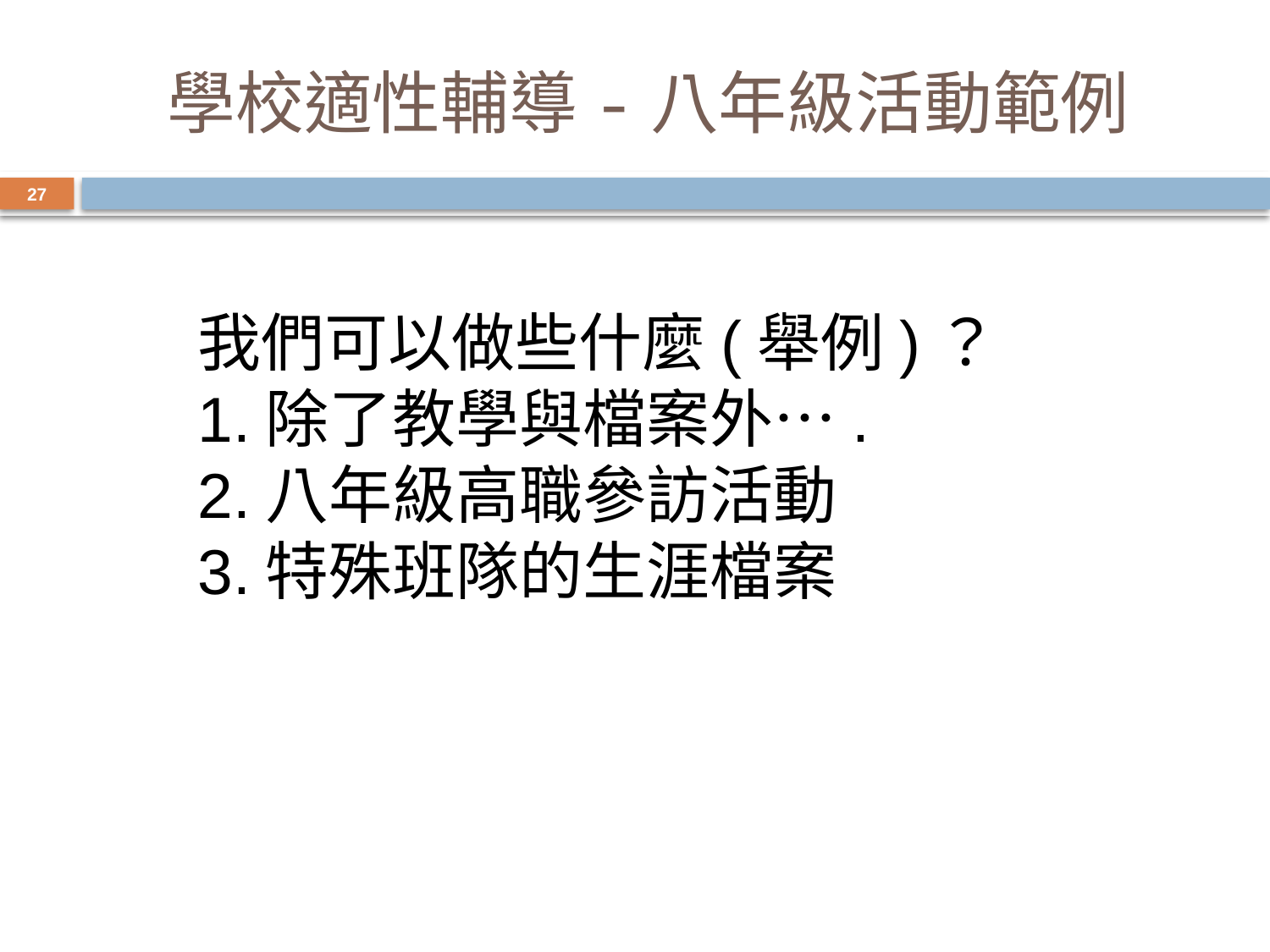

#
學校適性輔導-八年級活動範例
27
我們可以做些什麼(舉例)？
1.除了教學與檔案外….
2.八年級高職參訪活動
3.特殊班隊的生涯檔案